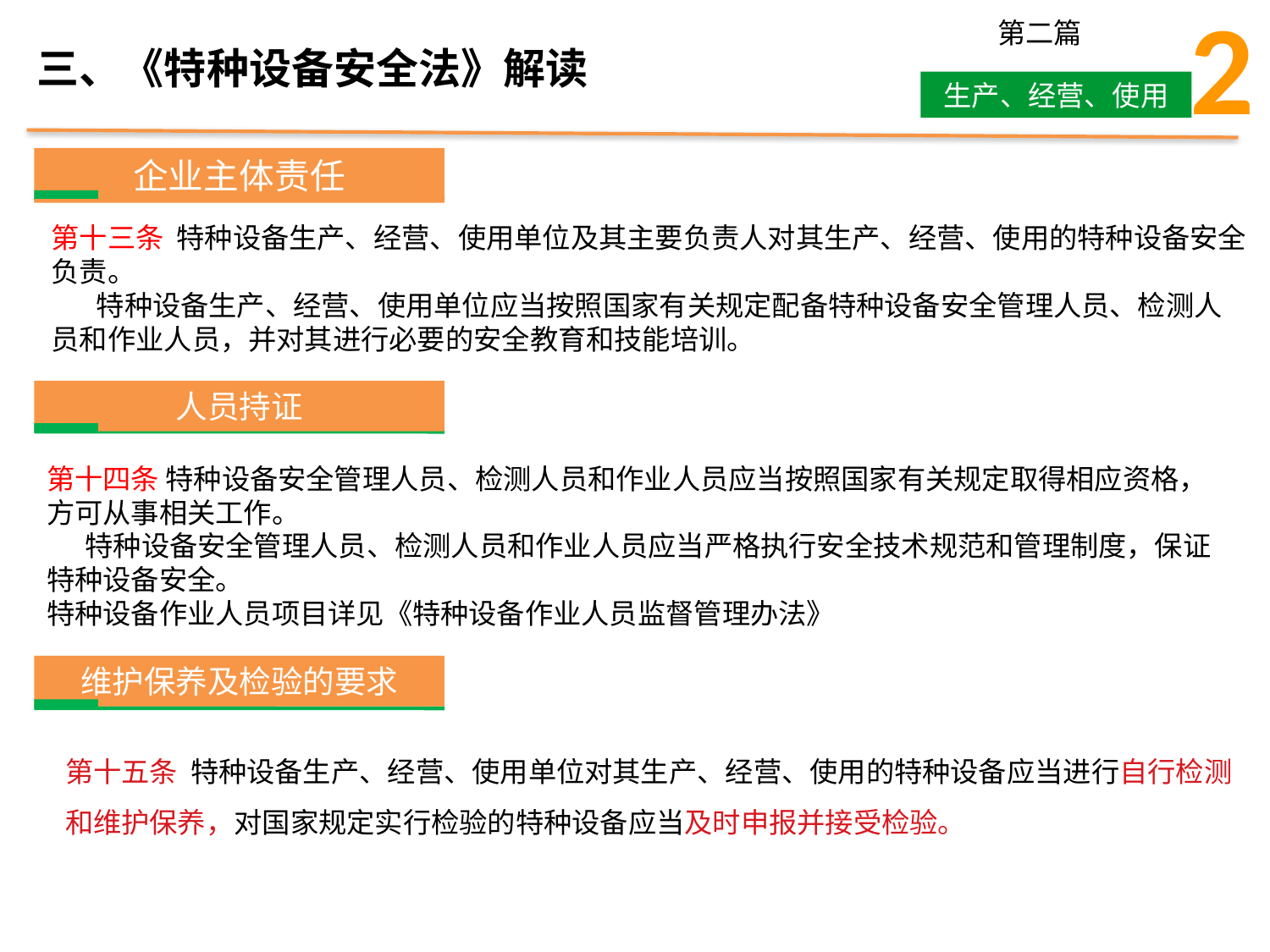

2
第二篇
生产、经营、使用
三、《特种设备安全法》解读
企业主体责任

第十三条  特种设备生产、经营、使用单位及其主要负责人对其生产、经营、使用的特种设备安全负责。
      特种设备生产、经营、使用单位应当按照国家有关规定配备特种设备安全管理人员、检测人员和作业人员，并对其进行必要的安全教育和技能培训。
人员持证

第十四条 特种设备安全管理人员、检测人员和作业人员应当按照国家有关规定取得相应资格，方可从事相关工作。
     特种设备安全管理人员、检测人员和作业人员应当严格执行安全技术规范和管理制度，保证特种设备安全。
特种设备作业人员项目详见《特种设备作业人员监督管理办法》
维护保养及检验的要求

第十五条  特种设备生产、经营、使用单位对其生产、经营、使用的特种设备应当进行自行检测和维护保养，对国家规定实行检验的特种设备应当及时申报并接受检验。